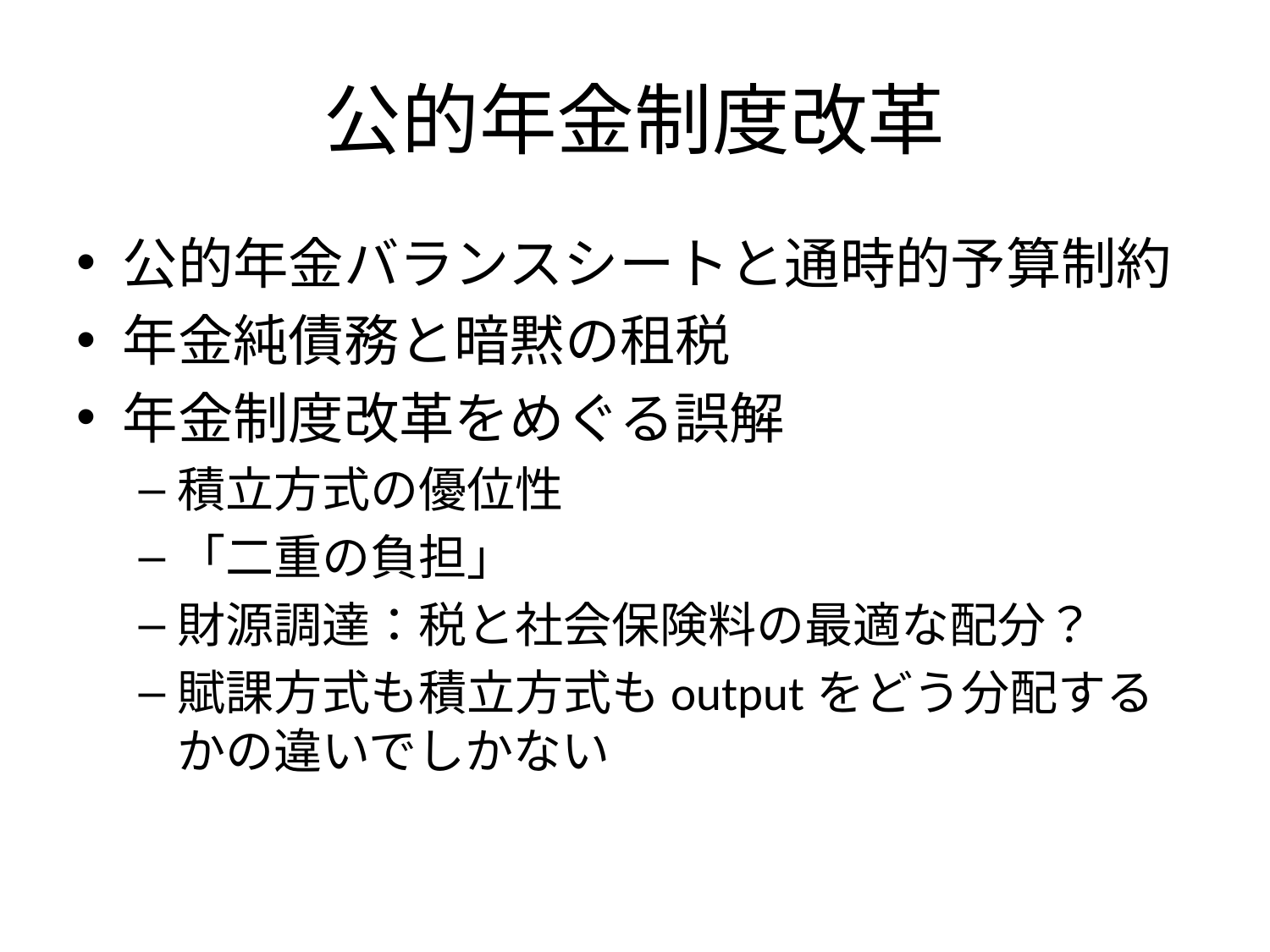

# 公的年金制度改革
公的年金バランスシートと通時的予算制約
年金純債務と暗黙の租税
年金制度改革をめぐる誤解
積立方式の優位性
「二重の負担」
財源調達：税と社会保険料の最適な配分？
賦課方式も積立方式もoutputをどう分配するかの違いでしかない